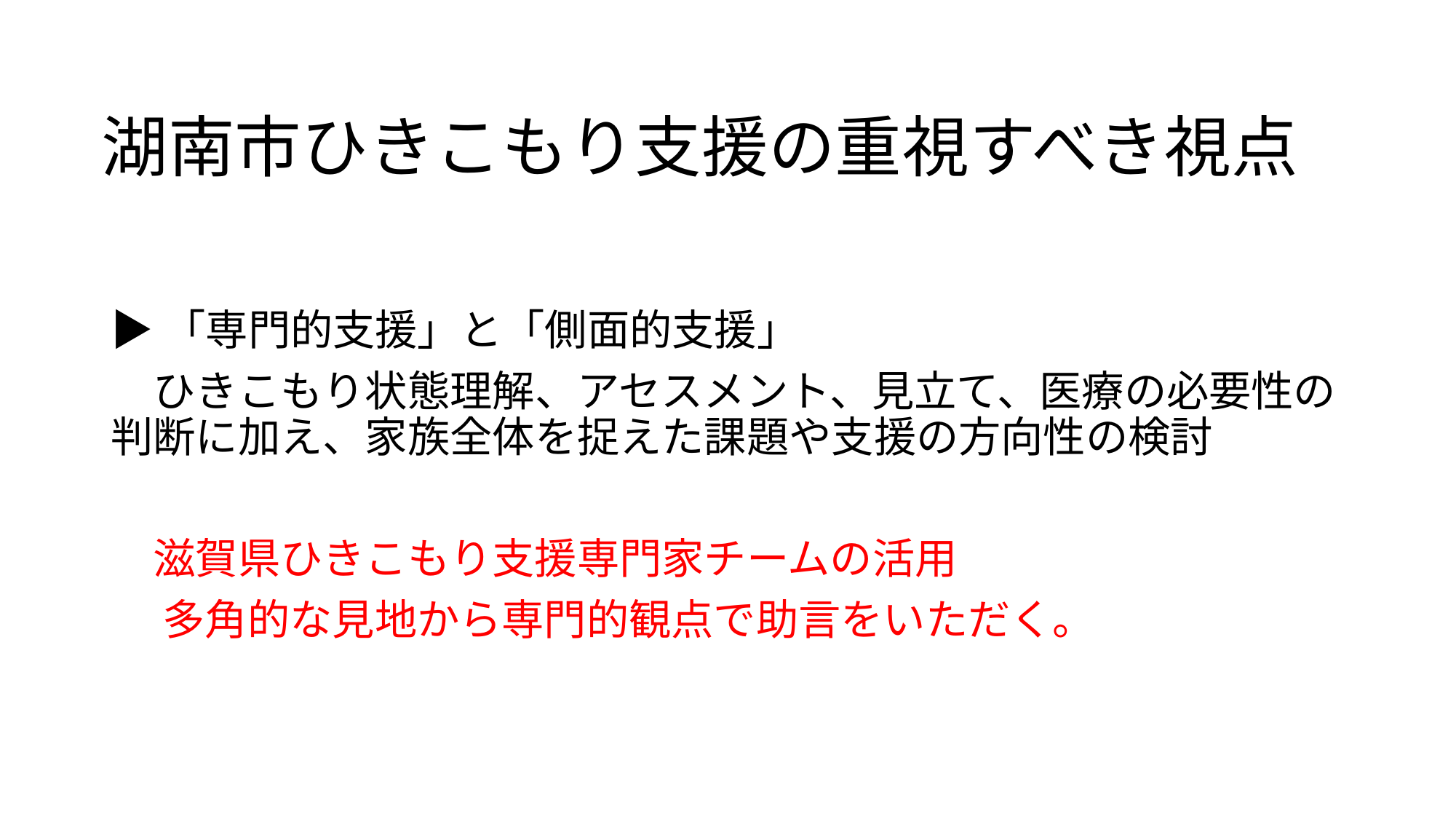

# 湖南市ひきこもり支援の重視すべき視点

▶「専門的支援」と「側面的支援」
　ひきこもり状態理解、アセスメント、見立て、医療の必要性の判断に加え、家族全体を捉えた課題や支援の方向性の検討

　滋賀県ひきこもり支援専門家チームの活用
　 多角的な見地から専門的観点で助言をいただく。